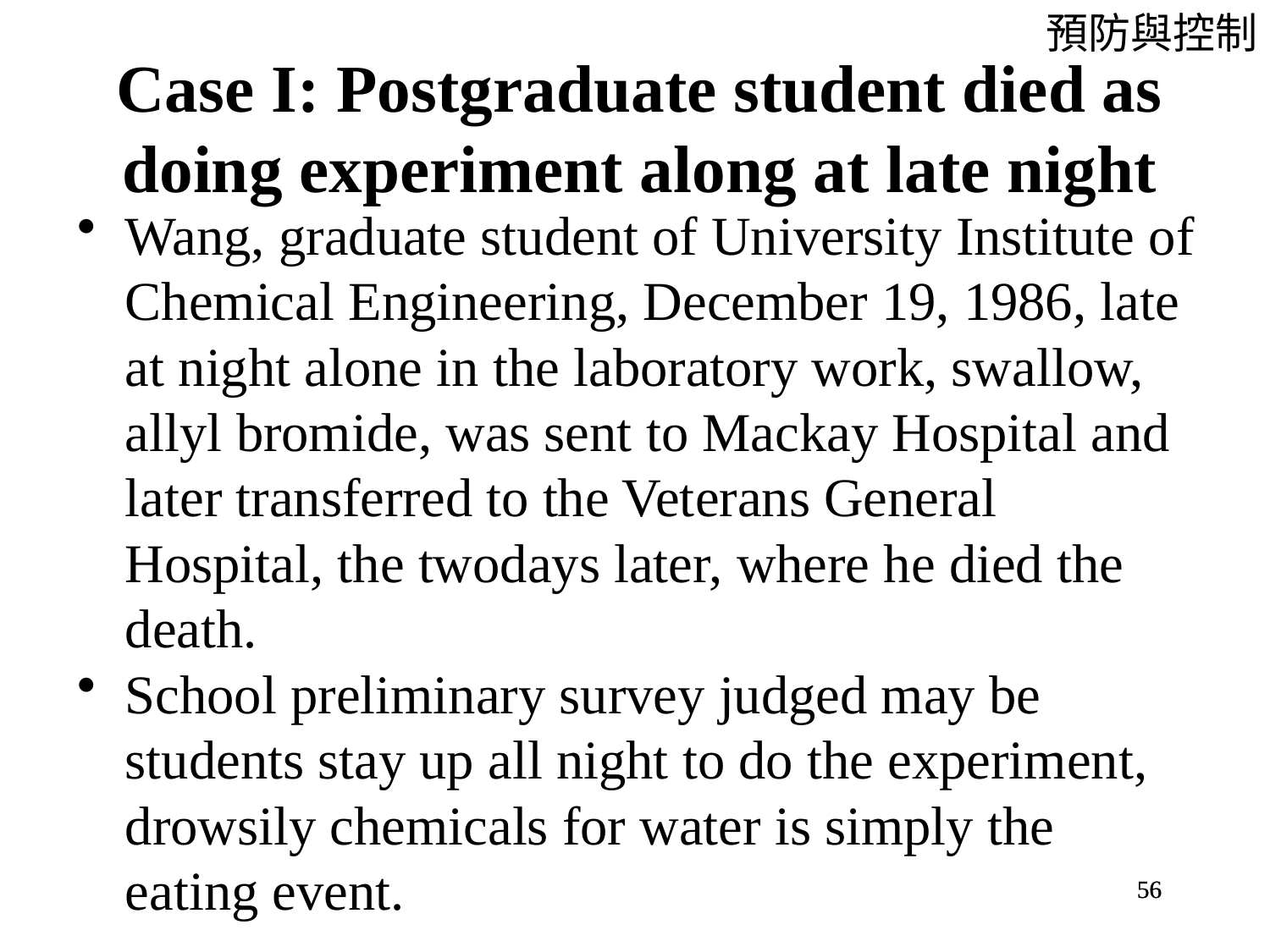

預防與控制
# Case I: Postgraduate student died as doing experiment along at late night
Wang, graduate student of University Institute of Chemical Engineering, December 19, 1986, late at night alone in the laboratory work, swallow, allyl bromide, was sent to Mackay Hospital and later transferred to the Veterans General Hospital, the twodays later, where he died the death.
School preliminary survey judged may be students stay up all night to do the experiment, drowsily chemicals for water is simply the eating event.
56
56